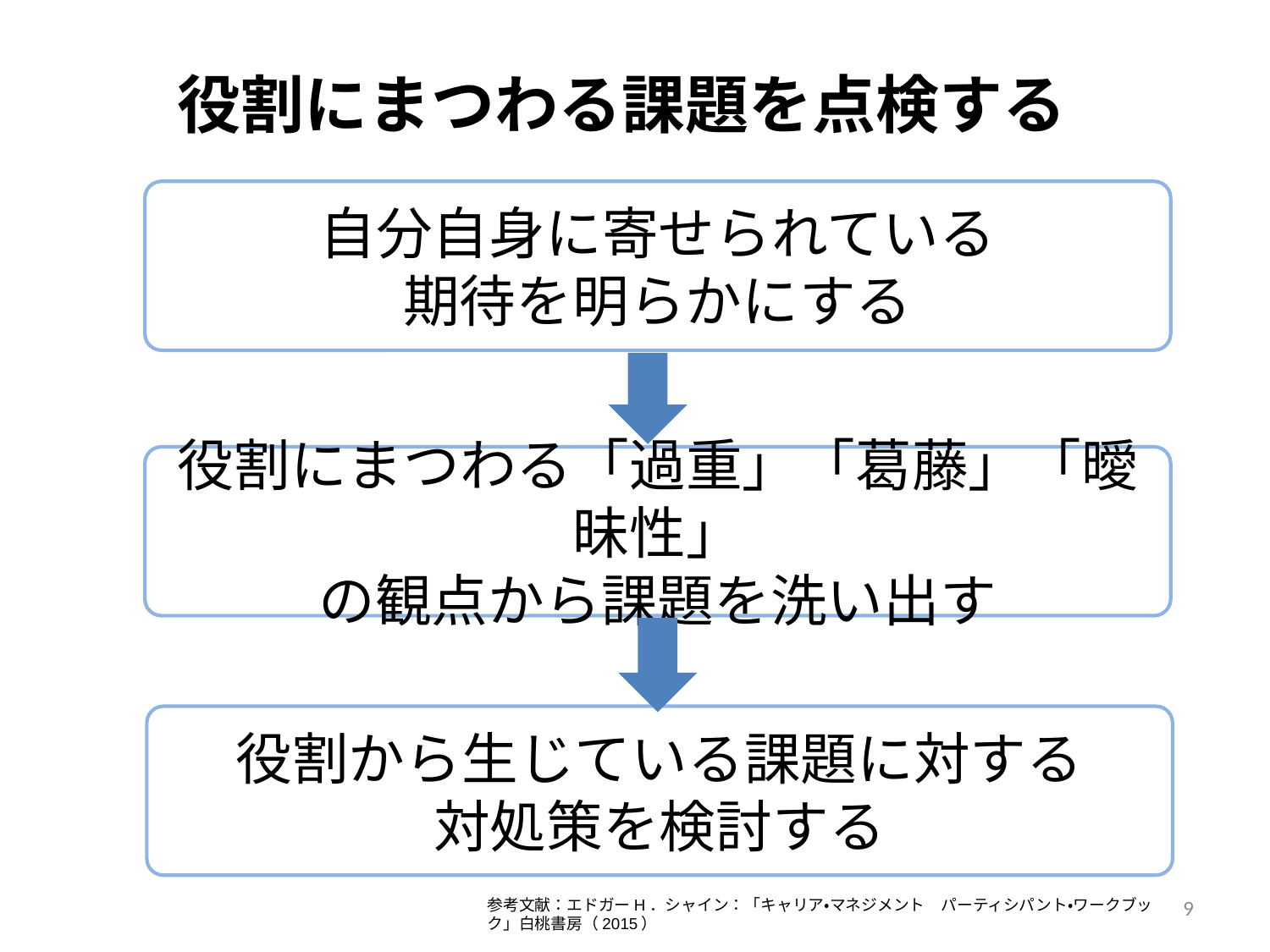

役割にまつわる課題を点検する

自分自身に寄せられている
期待を明らかにする

役割にまつわる「過重」「葛藤」「曖昧性」
の観点から課題を洗い出す

役割から生じている課題に対する
対処策を検討する
9
参考文献：エドガーH．シャイン：「キャリア・マネジメント　パーティシパント・ワークブック」白桃書房（2015）